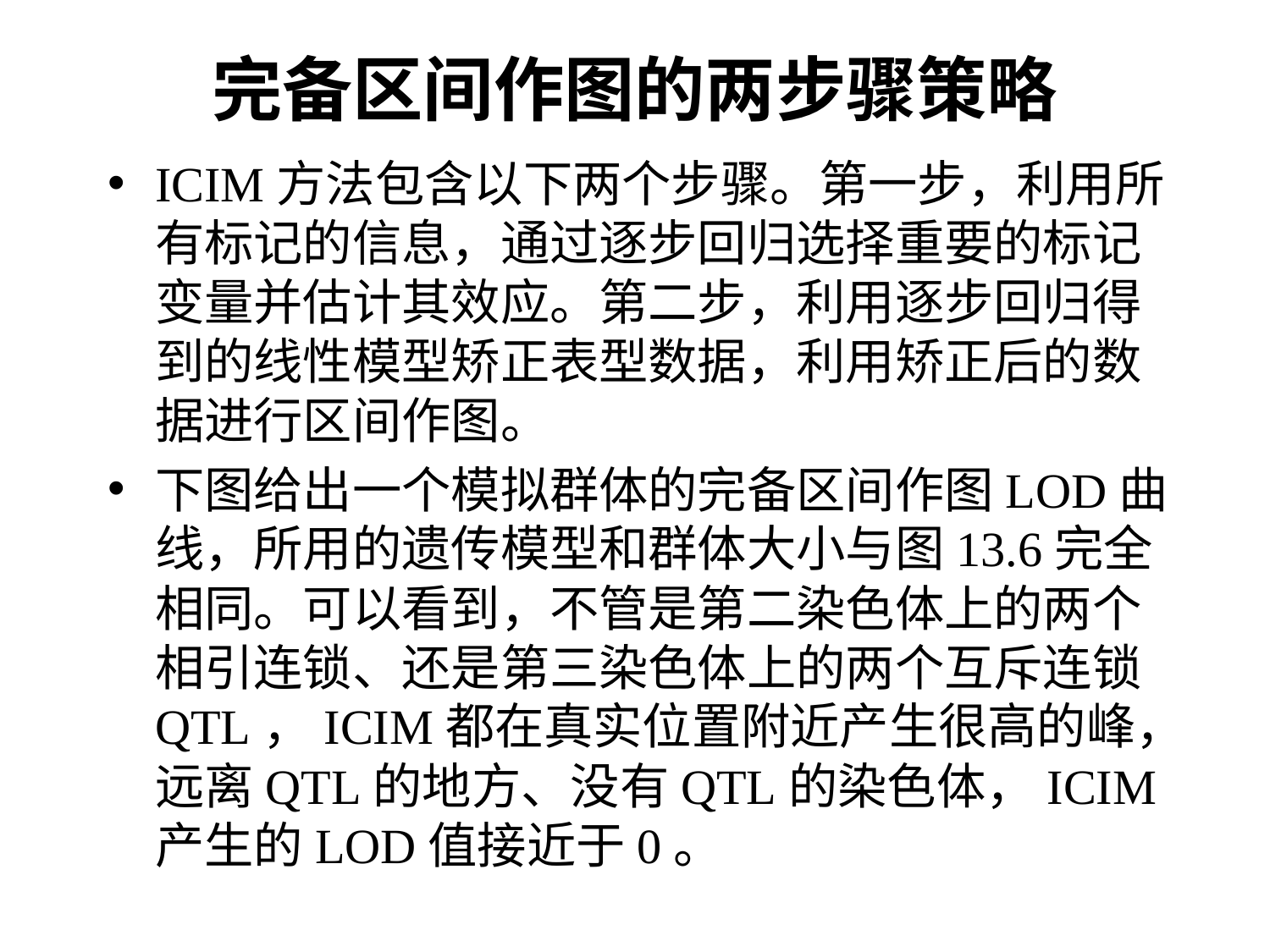

# 完备区间作图的两步骤策略
ICIM方法包含以下两个步骤。第一步，利用所有标记的信息，通过逐步回归选择重要的标记变量并估计其效应。第二步，利用逐步回归得到的线性模型矫正表型数据，利用矫正后的数据进行区间作图。
下图给出一个模拟群体的完备区间作图LOD曲线，所用的遗传模型和群体大小与图13.6完全相同。可以看到，不管是第二染色体上的两个相引连锁、还是第三染色体上的两个互斥连锁QTL，ICIM都在真实位置附近产生很高的峰，远离QTL的地方、没有QTL的染色体，ICIM产生的LOD值接近于0。